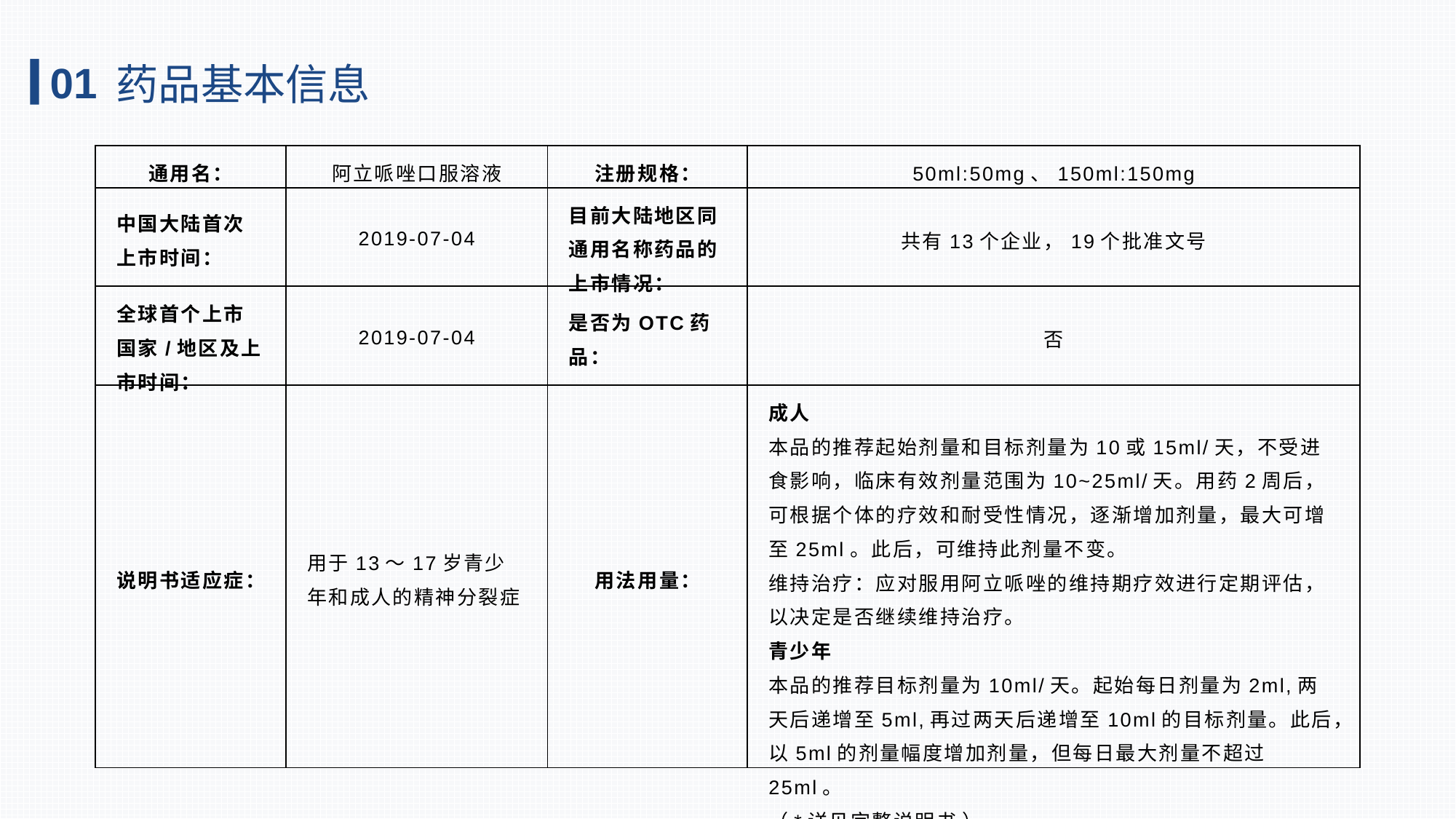

01
药品基本信息

| 通用名： | 阿立哌唑口服溶液 | 注册规格： | 50ml:50mg、150ml:150mg |
| --- | --- | --- | --- |
| 中国大陆首次上市时间： | 2019-07-04 | 目前大陆地区同通用名称药品的上市情况： | 共有13个企业，19个批准文号 |
| 全球首个上市国家/地区及上市时间： | 2019-07-04 | 是否为OTC药品： | 否 |
| 说明书适应症： | 用于13～17岁青少年和成人的精神分裂症 | 用法用量： | 成人 本品的推荐起始剂量和目标剂量为10或15ml/天，不受进食影响，临床有效剂量范围为10~25ml/天。用药2周后，可根据个体的疗效和耐受性情况，逐渐增加剂量，最大可增至25ml。此后，可维持此剂量不变。 维持治疗：应对服用阿立哌唑的维持期疗效进行定期评估，以决定是否继续维持治疗。 青少年 本品的推荐目标剂量为10ml/天。起始每日剂量为2ml,两天后递增至5ml,再过两天后递增至10ml的目标剂量。此后，以5ml的剂量幅度增加剂量，但每日最大剂量不超过25ml。 （\*详见完整说明书 ） |